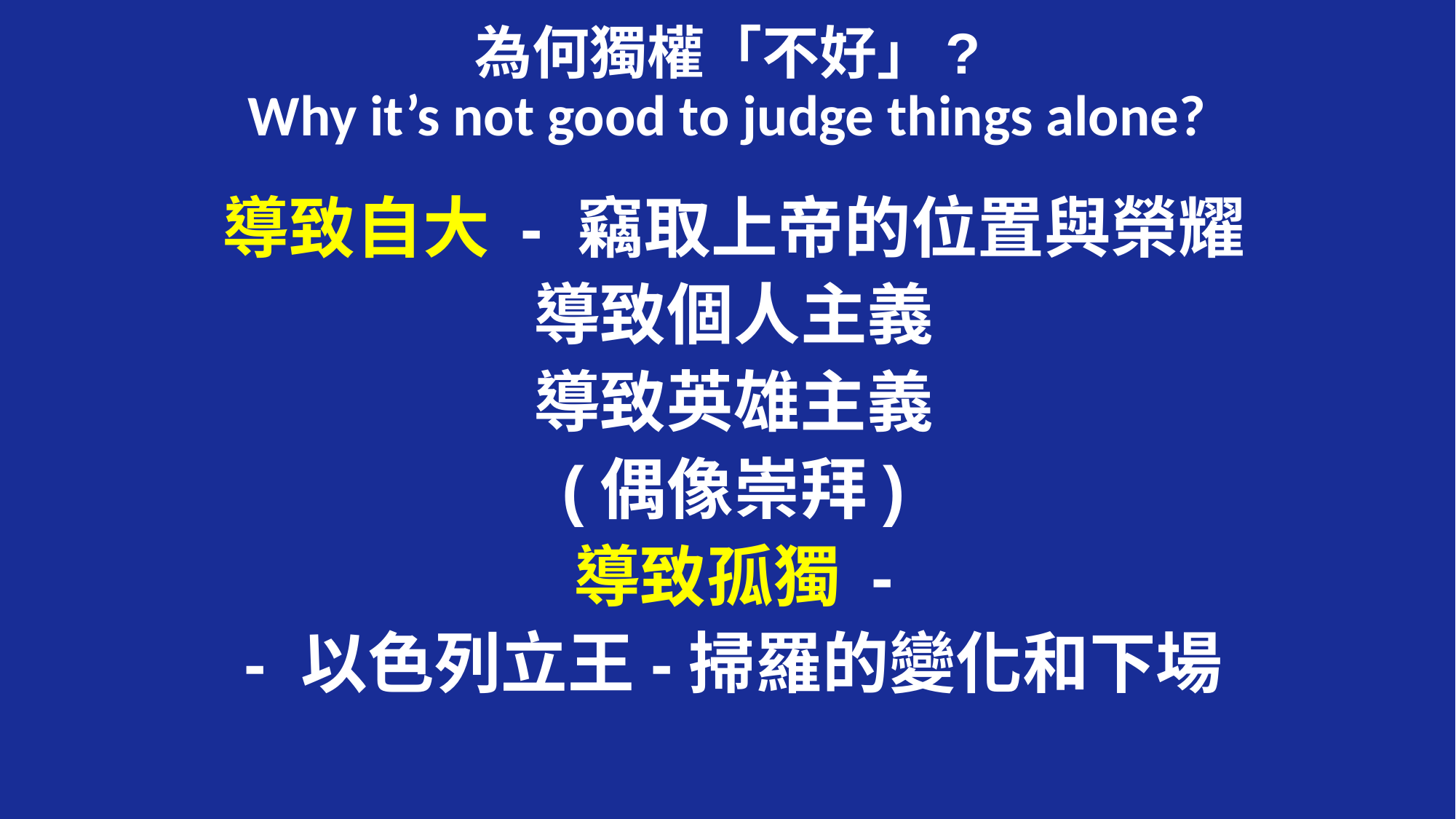

# 為何獨權「不好」? Why it’s not good to judge things alone?
導致自大 - 竊取上帝的位置與榮耀
導致個人主義
導致英雄主義
(偶像崇拜)
導致孤獨 -
- 以色列立王-掃羅的變化和下場